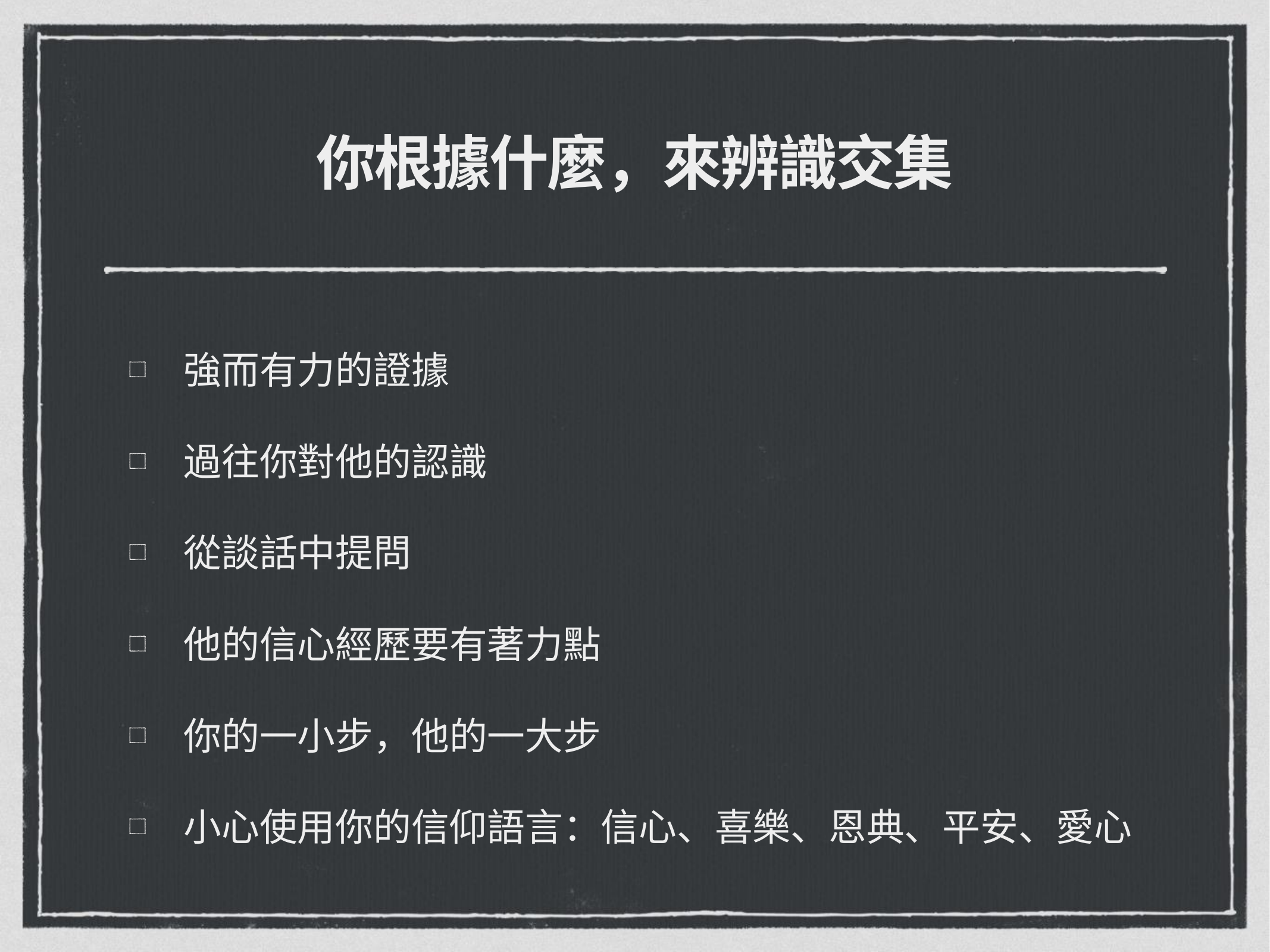

# 你根據什麼，來辨識交集
強而有力的證據
過往你對他的認識
從談話中提問
他的信心經歷要有著力點
你的一小步，他的一大步
小心使用你的信仰語言：信心、喜樂、恩典、平安、愛心